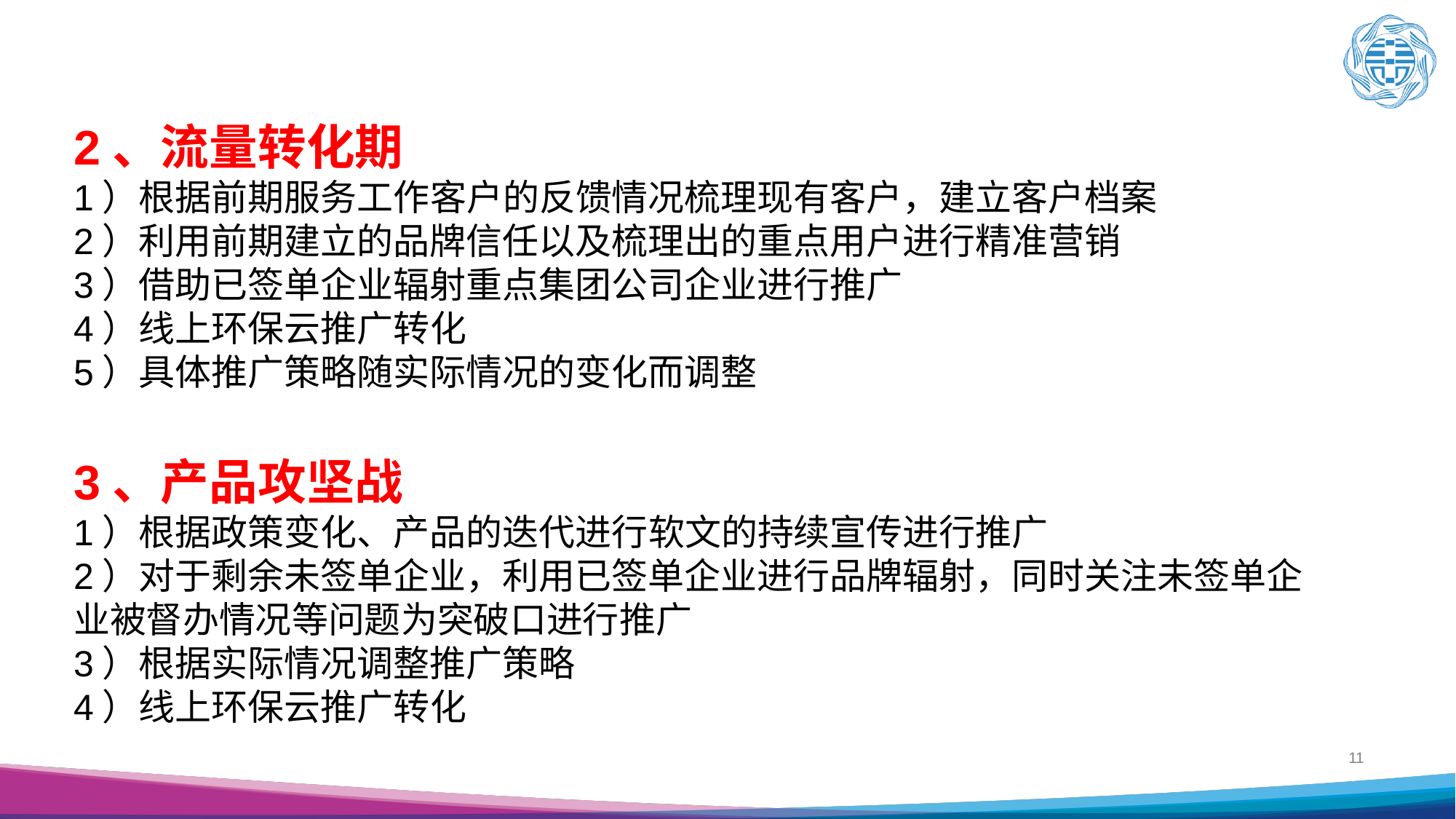

2、流量转化期
1）根据前期服务工作客户的反馈情况梳理现有客户，建立客户档案
2）利用前期建立的品牌信任以及梳理出的重点用户进行精准营销
3）借助已签单企业辐射重点集团公司企业进行推广
4）线上环保云推广转化
5）具体推广策略随实际情况的变化而调整

3、产品攻坚战
1）根据政策变化、产品的迭代进行软文的持续宣传进行推广
2）对于剩余未签单企业，利用已签单企业进行品牌辐射，同时关注未签单企业被督办情况等问题为突破口进行推广
3）根据实际情况调整推广策略
4）线上环保云推广转化
11